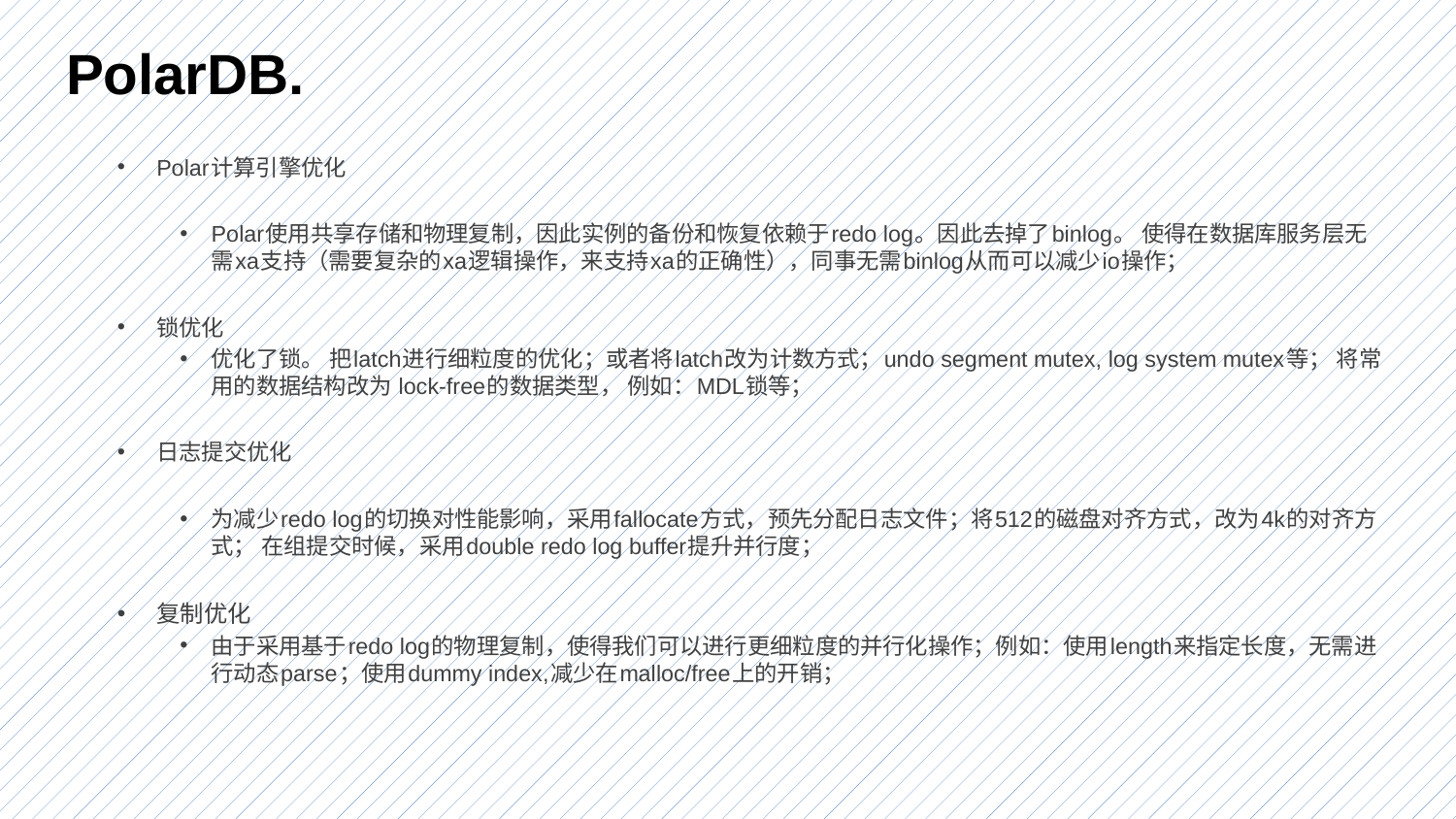

# PolarDB.
Polar计算引擎优化

Polar使用共享存储和物理复制，因此实例的备份和恢复依赖于redo log。因此去掉了binlog。 使得在数据库服务层无需xa支持（需要复杂的xa逻辑操作，来支持xa的正确性），同事无需binlog从而可以减少io操作；

锁优化
优化了锁。 把latch进行细粒度的优化；或者将latch改为计数方式；undo segment mutex, log system mutex等； 将常用的数据结构改为 lock-free的数据类型， 例如：MDL锁等；

日志提交优化

为减少redo log的切换对性能影响，采用fallocate方式，预先分配日志文件；将512的磁盘对齐方式，改为4k的对齐方式； 在组提交时候，采用double redo log buffer提升并行度；

复制优化
由于采用基于redo log的物理复制，使得我们可以进行更细粒度的并行化操作；例如：使用length来指定长度，无需进行动态parse；使用dummy index,减少在malloc/free上的开销；